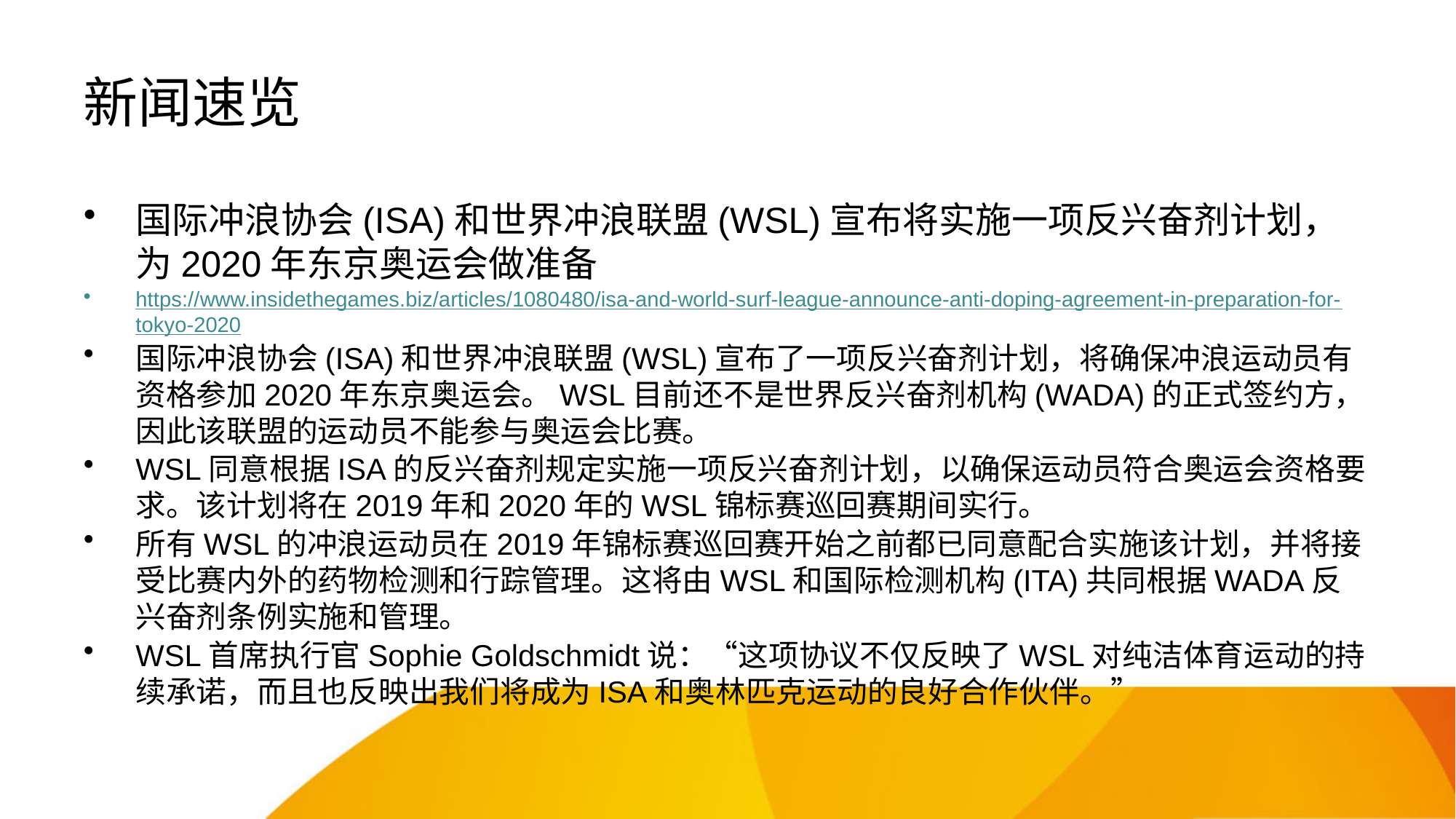

# 新闻速览
国际冲浪协会(ISA)和世界冲浪联盟(WSL)宣布将实施一项反兴奋剂计划，为2020年东京奥运会做准备
https://www.insidethegames.biz/articles/1080480/isa-and-world-surf-league-announce-anti-doping-agreement-in-preparation-for-tokyo-2020
国际冲浪协会(ISA)和世界冲浪联盟(WSL)宣布了一项反兴奋剂计划，将确保冲浪运动员有资格参加2020年东京奥运会。WSL目前还不是世界反兴奋剂机构(WADA)的正式签约方，因此该联盟的运动员不能参与奥运会比赛。
WSL同意根据ISA的反兴奋剂规定实施一项反兴奋剂计划，以确保运动员符合奥运会资格要求。该计划将在2019年和2020年的WSL锦标赛巡回赛期间实行。
所有WSL的冲浪运动员在2019年锦标赛巡回赛开始之前都已同意配合实施该计划，并将接受比赛内外的药物检测和行踪管理。这将由WSL和国际检测机构(ITA)共同根据WADA反兴奋剂条例实施和管理。
WSL首席执行官Sophie Goldschmidt说：“这项协议不仅反映了WSL对纯洁体育运动的持续承诺，而且也反映出我们将成为ISA和奥林匹克运动的良好合作伙伴。”